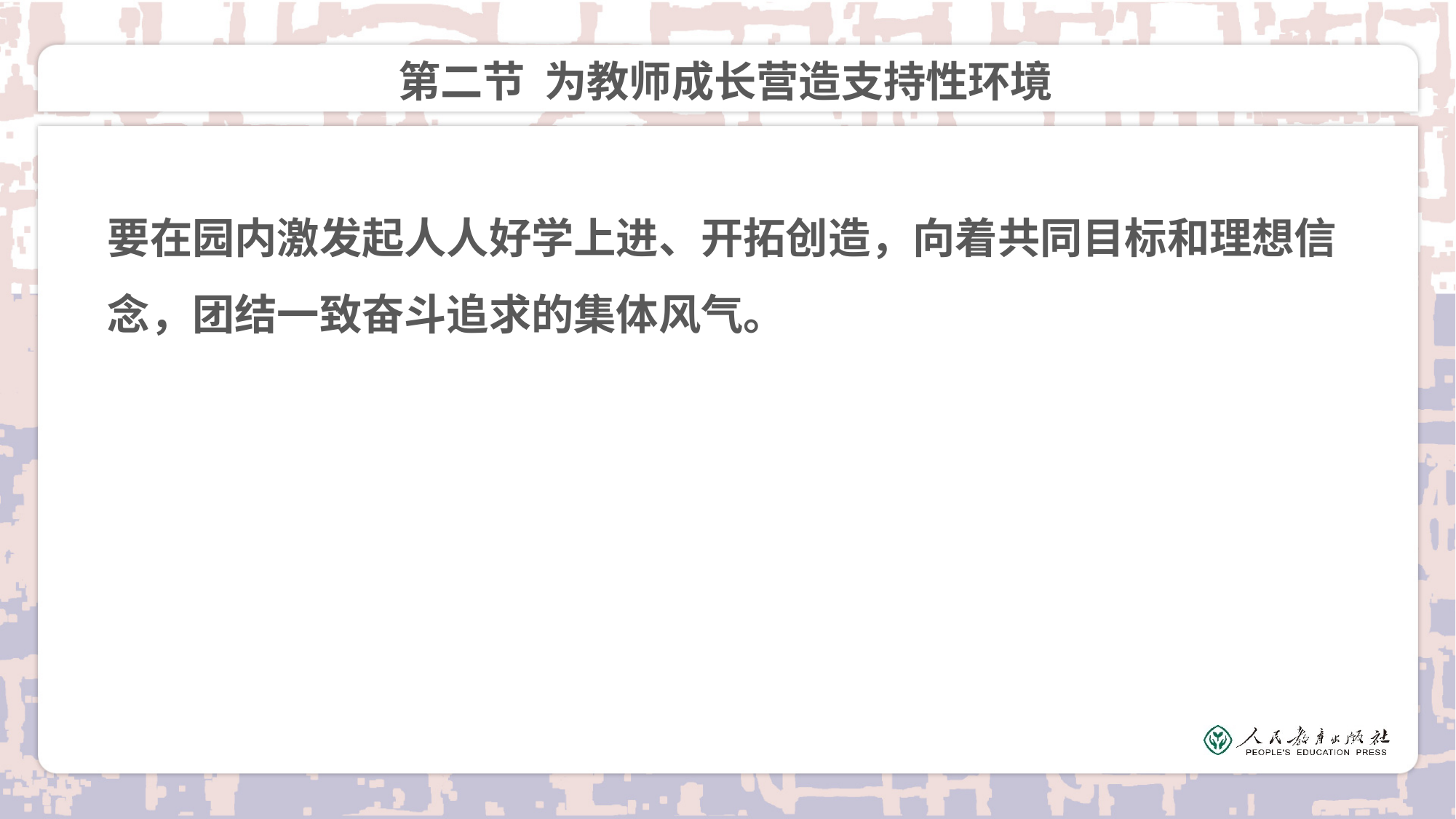

# 第二节  为教师成长营造支持性环境
要在园内激发起人人好学上进、开拓创造，向着共同目标和理想信念，团结一致奋斗追求的集体风气。